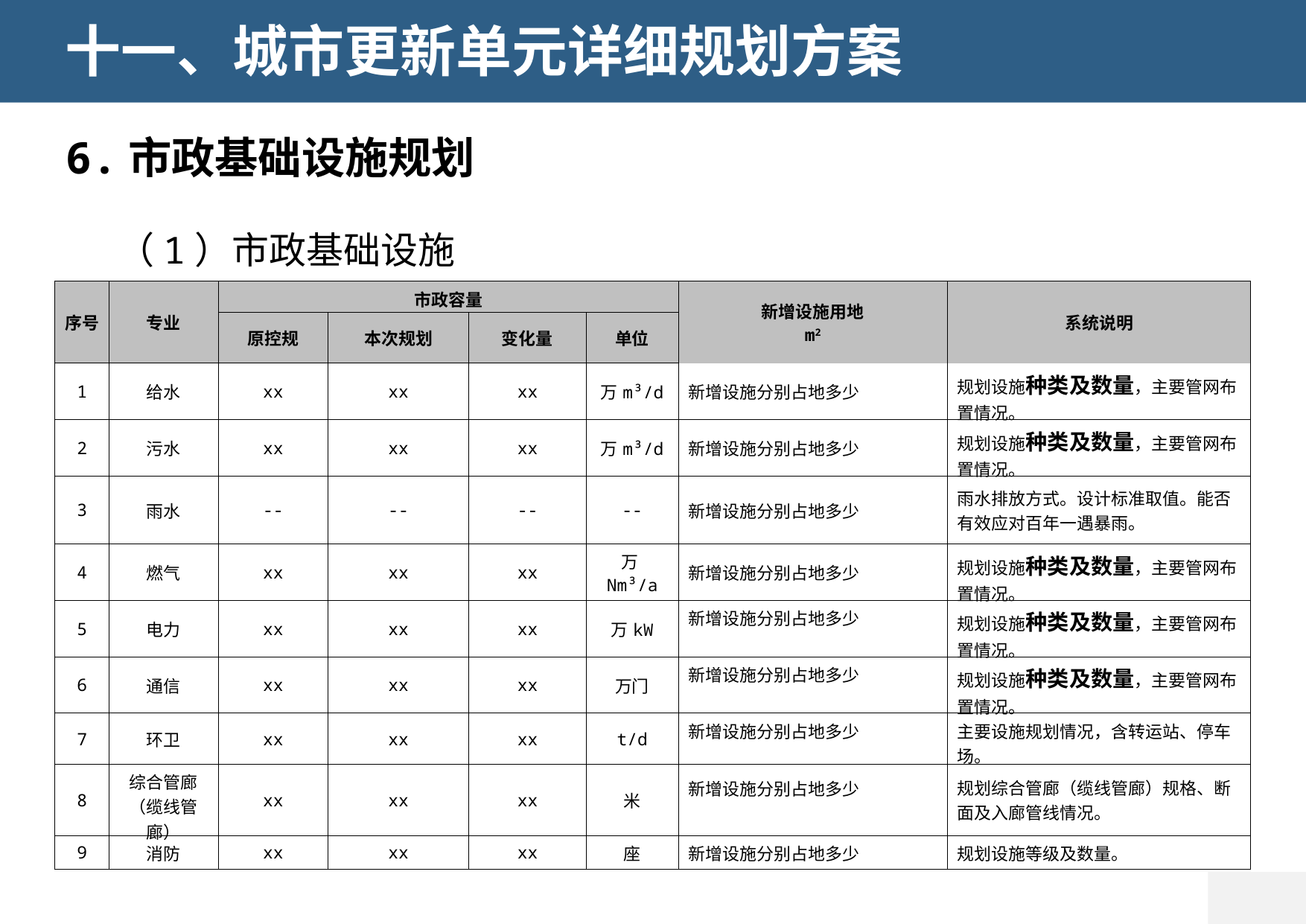

十一、城市更新单元详细规划方案
6.市政基础设施规划
（1）市政基础设施
| 序号 | 专业 | 市政容量 |  |  |  | 新增设施用地 m2 | 系统说明 |
| --- | --- | --- | --- | --- | --- | --- | --- |
|  |  | 原控规 | 本次规划 | 变化量 | 单位 |  |  |
| 1 | 给水 | xx | xx | xx | 万m³/d | 新增设施分别占地多少 | 规划设施种类及数量，主要管网布置情况。 |
| 2 | 污水 | xx | xx | xx | 万m³/d | 新增设施分别占地多少 | 规划设施种类及数量，主要管网布置情况。 |
| 3 | 雨水 | -- | -- | -- | -- | 新增设施分别占地多少 | 雨水排放方式。设计标准取值。能否有效应对百年一遇暴雨。 |
| 4 | 燃气 | xx | xx | xx | 万Nm³/a | 新增设施分别占地多少 | 规划设施种类及数量，主要管网布置情况。 |
| 5 | 电力 | xx | xx | xx | 万kW | 新增设施分别占地多少 | 规划设施种类及数量，主要管网布置情况。 |
| 6 | 通信 | xx | xx | xx | 万门 | 新增设施分别占地多少 | 规划设施种类及数量，主要管网布置情况。 |
| 7 | 环卫 | xx | xx | xx | t/d | 新增设施分别占地多少 | 主要设施规划情况，含转运站、停车场。 |
| 8 | 综合管廊（缆线管廊） | xx | xx | xx | 米 | 新增设施分别占地多少 | 规划综合管廊（缆线管廊）规格、断面及入廊管线情况。 |
| 9 | 消防 | xx | xx | xx | 座 | 新增设施分别占地多少 | 规划设施等级及数量。 |
金  穗  路
61